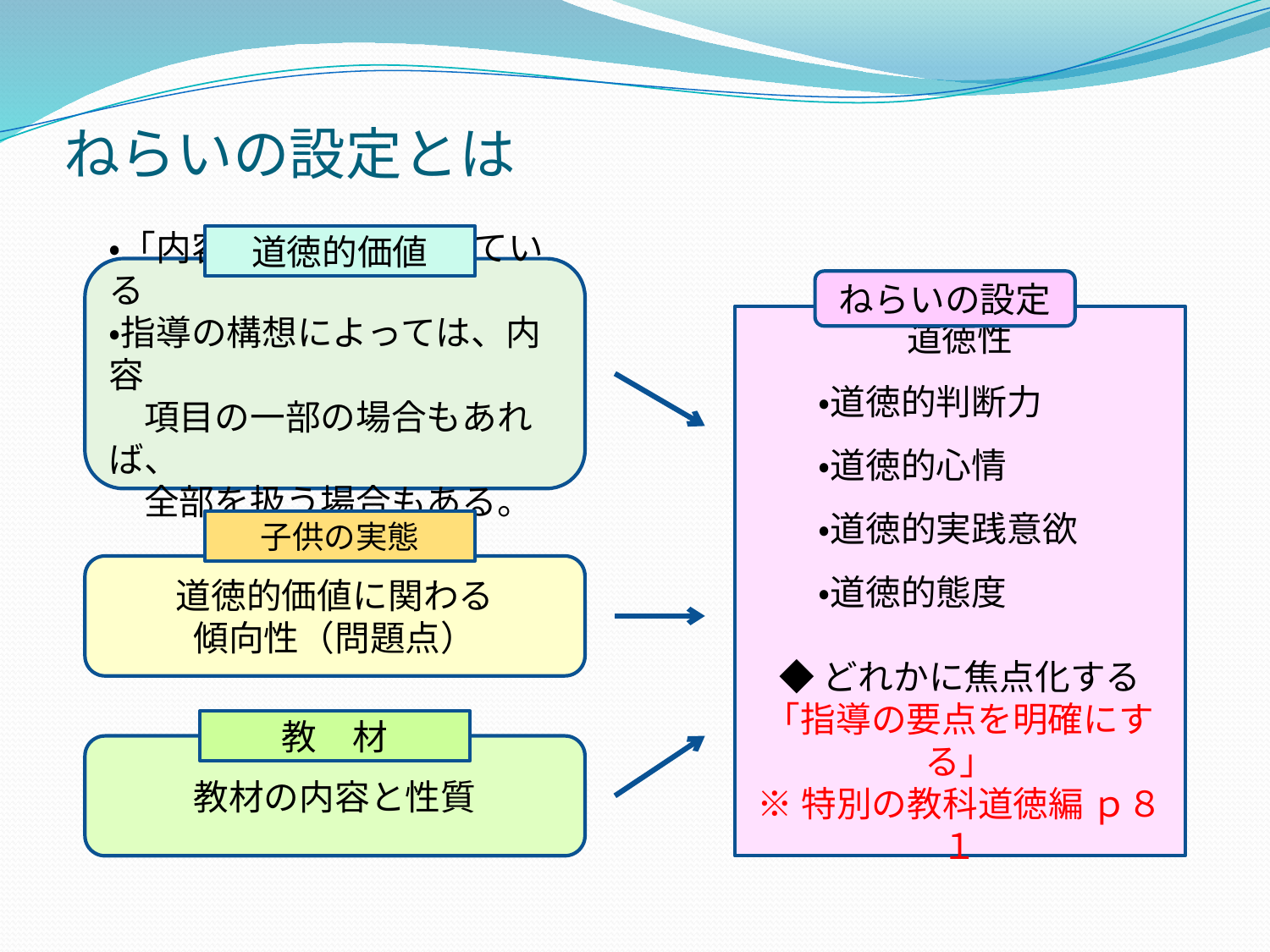

# ねらいの設定とは

道徳的価値
・「内容項目」に含まれている
・指導の構想によっては、内容
　項目の一部の場合もあれば、
　全部を扱う場合もある。
ねらいの設定
道徳性
　　・道徳的判断力
　　・道徳的心情
　　・道徳的実践意欲
　　・道徳的態度

◆どれかに焦点化する
「指導の要点を明確にする」
※特別の教科道徳編 ｐ８１
子供の実態
道徳的価値に関わる
傾向性（問題点）
教　材
教材の内容と性質